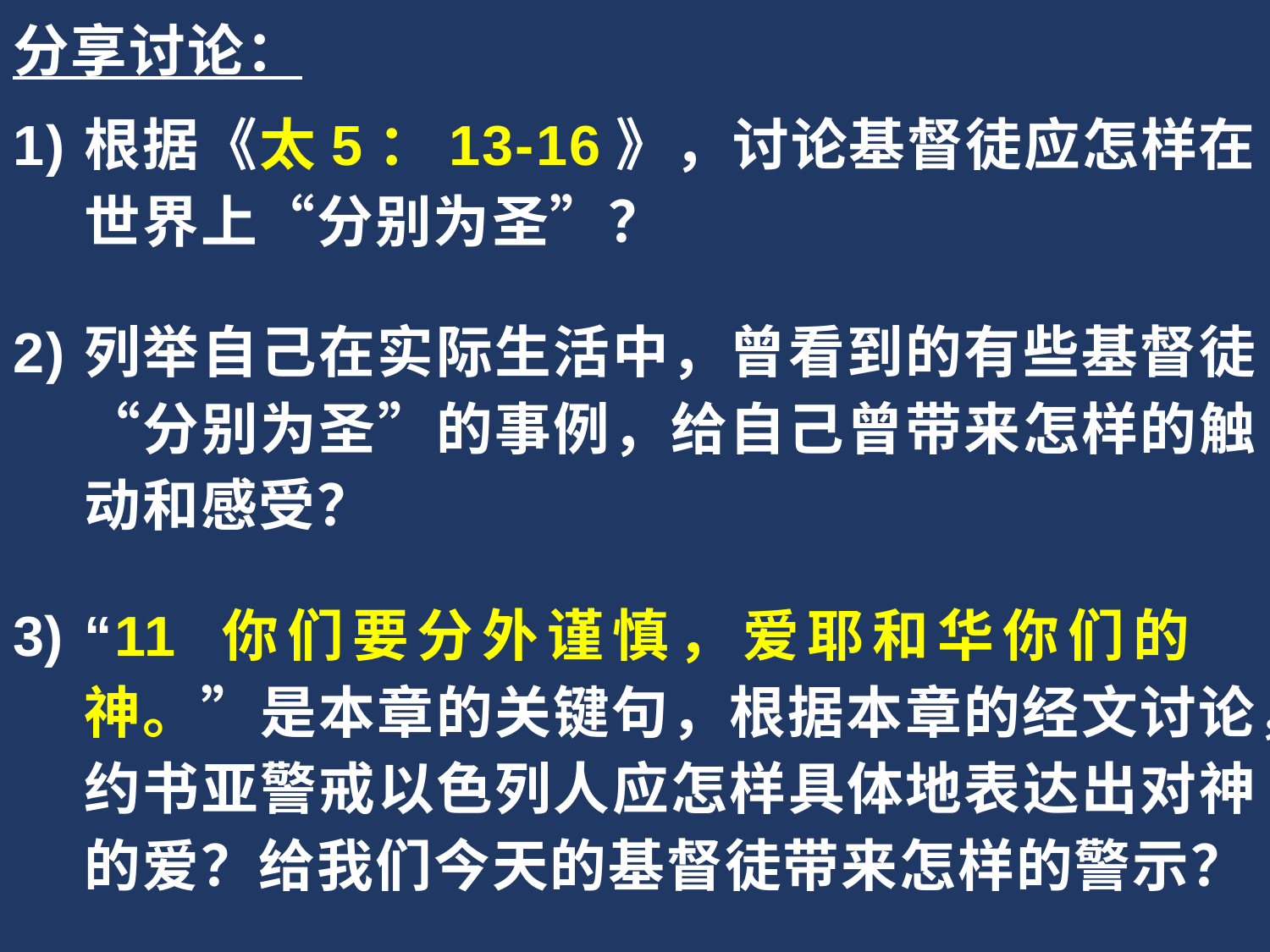

分享讨论：
根据《太5：13-16》，讨论基督徒应怎样在世界上“分别为圣”？

列举自己在实际生活中，曾看到的有些基督徒“分别为圣”的事例，给自己曾带来怎样的触动和感受？

“11 你们要分外谨慎，爱耶和华你们的　神。”是本章的关键句，根据本章的经文讨论，约书亚警戒以色列人应怎样具体地表达出对神的爱？给我们今天的基督徒带来怎样的警示？